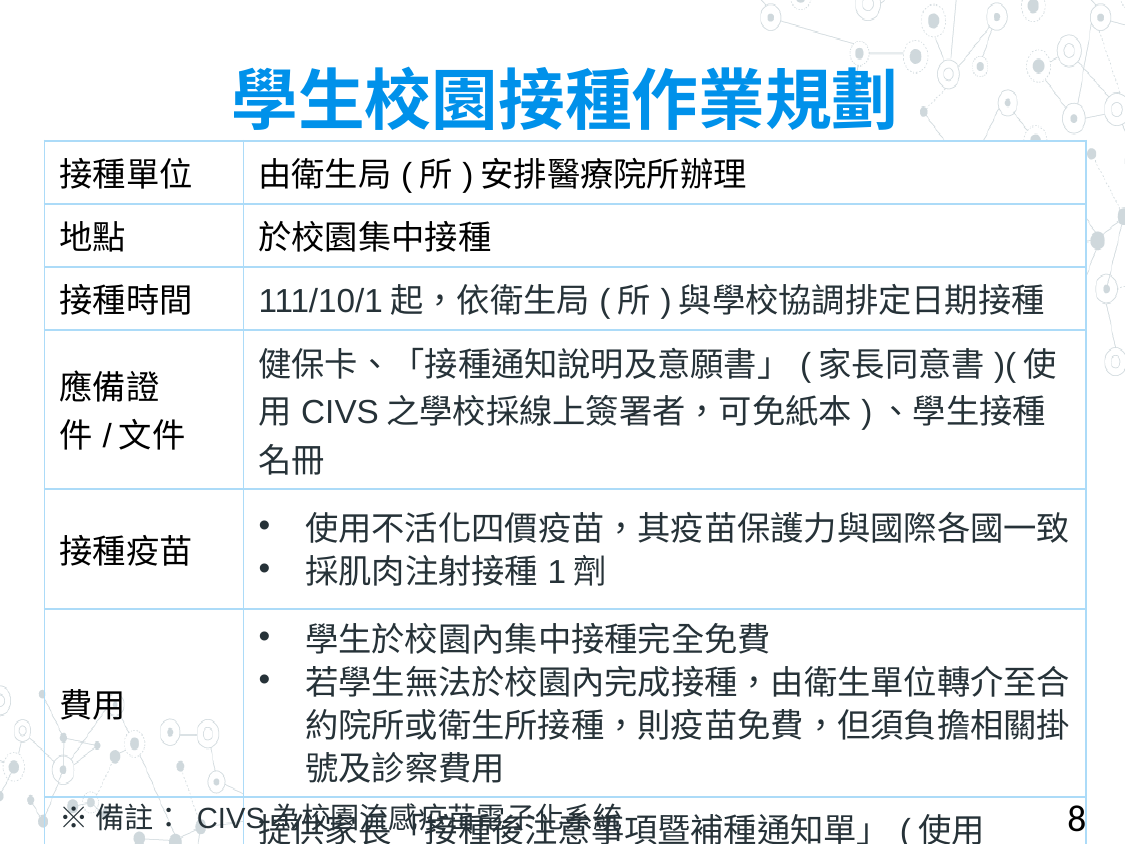

# 學生校園接種作業規劃
| 接種單位 | 由衛生局(所)安排醫療院所辦理 |
| --- | --- |
| 地點 | 於校園集中接種 |
| 接種時間 | 111/10/1起，依衛生局(所)與學校協調排定日期接種 |
| 應備證件/文件 | 健保卡、「接種通知說明及意願書」(家長同意書)(使用CIVS之學校採線上簽署者，可免紙本)、學生接種名冊 |
| 接種疫苗 | 使用不活化四價疫苗，其疫苗保護力與國際各國一致 採肌肉注射接種1劑 |
| 費用 | 學生於校園內集中接種完全免費 若學生無法於校園內完成接種，由衛生單位轉介至合約院所或衛生所接種，則疫苗免費，但須負擔相關掛號及診察費用 |
| 接種後文件 | 提供家長「接種後注意事項暨補種通知單」(使用CIVS之學校，家長將於接種日後2-3天收到電子郵件通知) |
8
※備註： CIVS為校園流感疫苗電子化系統